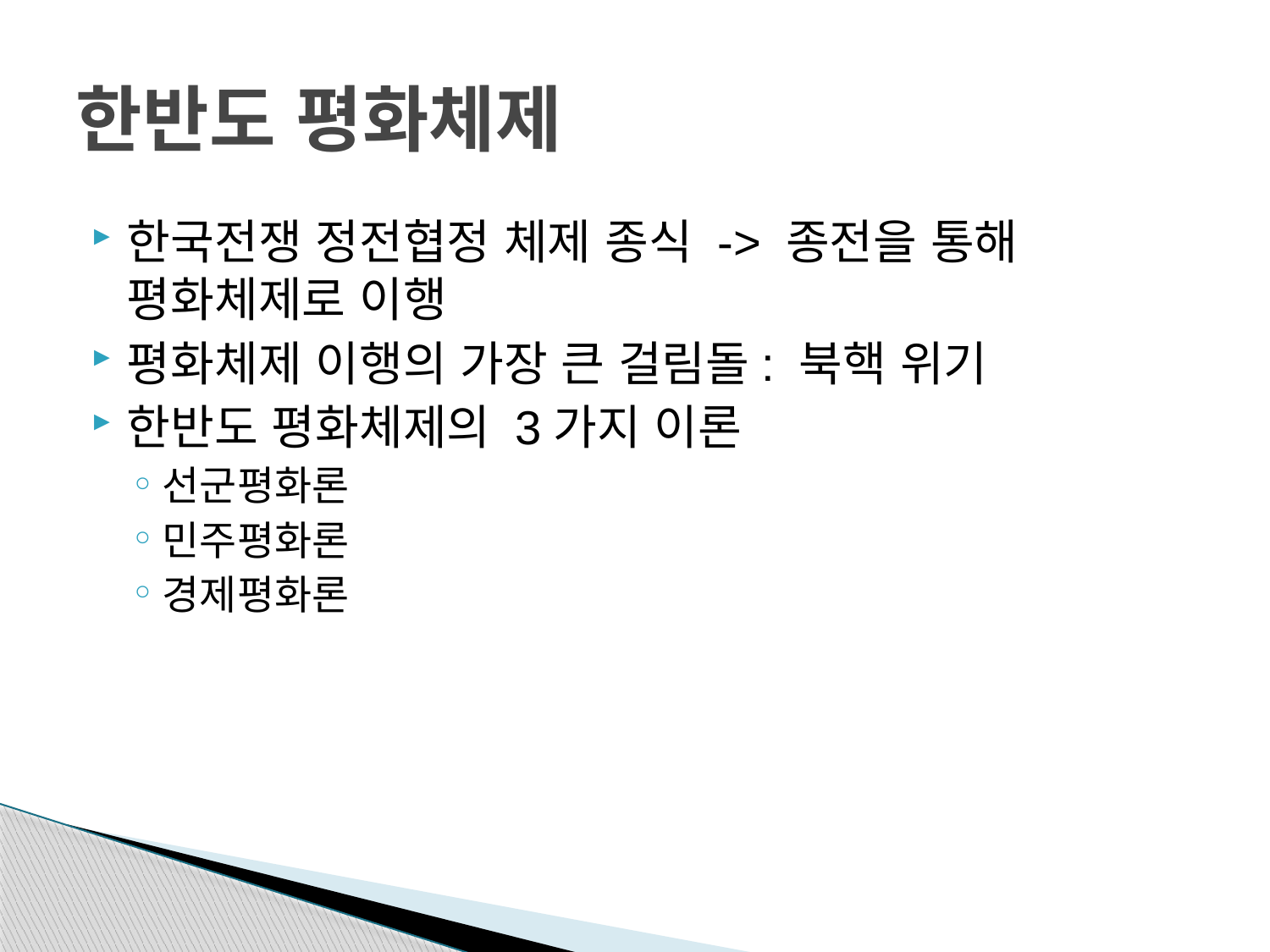

# 한반도 평화체제
한국전쟁 정전협정 체제 종식 -> 종전을 통해 평화체제로 이행
평화체제 이행의 가장 큰 걸림돌: 북핵 위기
한반도 평화체제의 3가지 이론
선군평화론
민주평화론
경제평화론